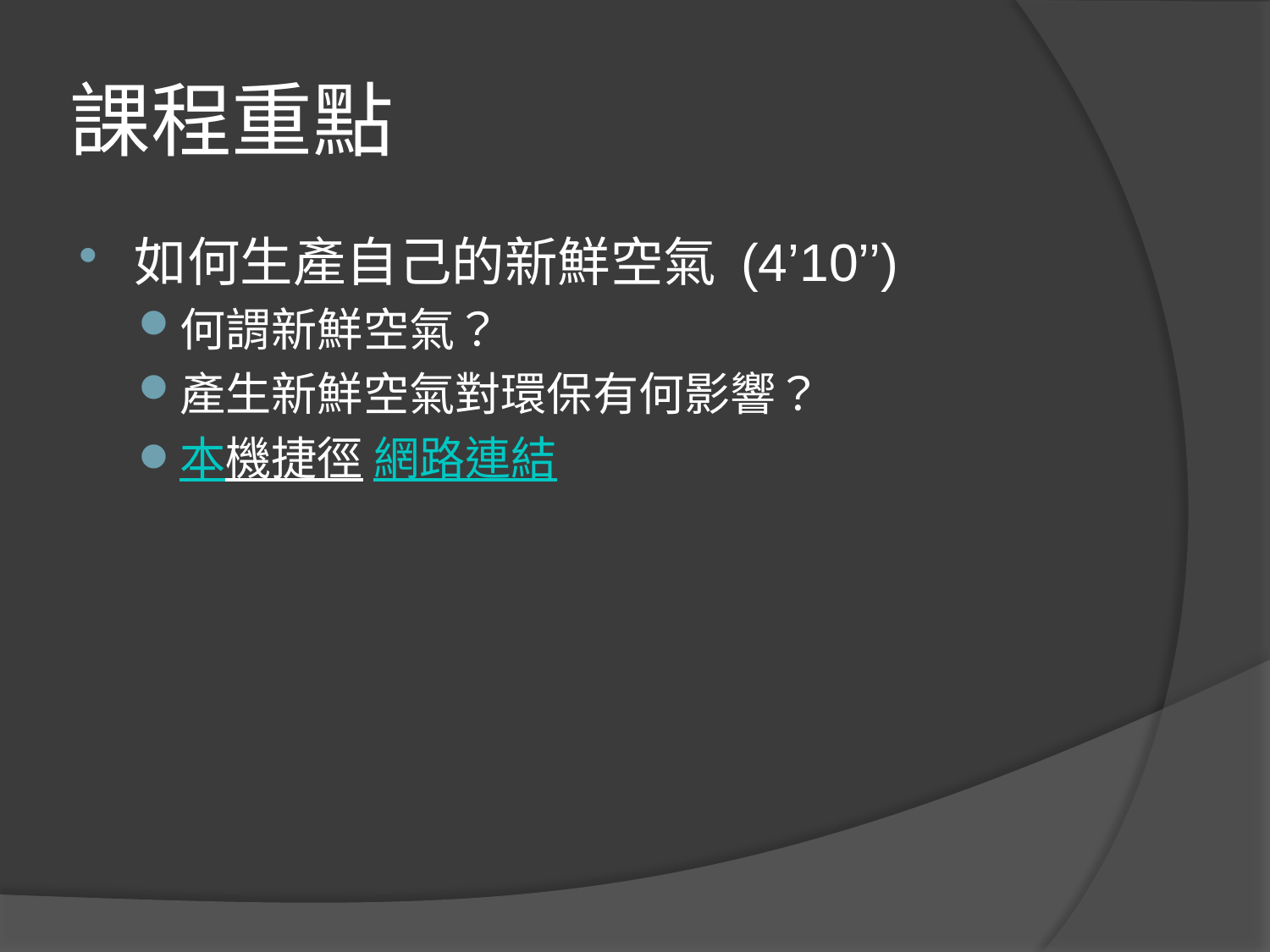

# 課程重點
如何生產自己的新鮮空氣 (4’10’’)
何謂新鮮空氣？
產生新鮮空氣對環保有何影響？
本機捷徑 網路連結